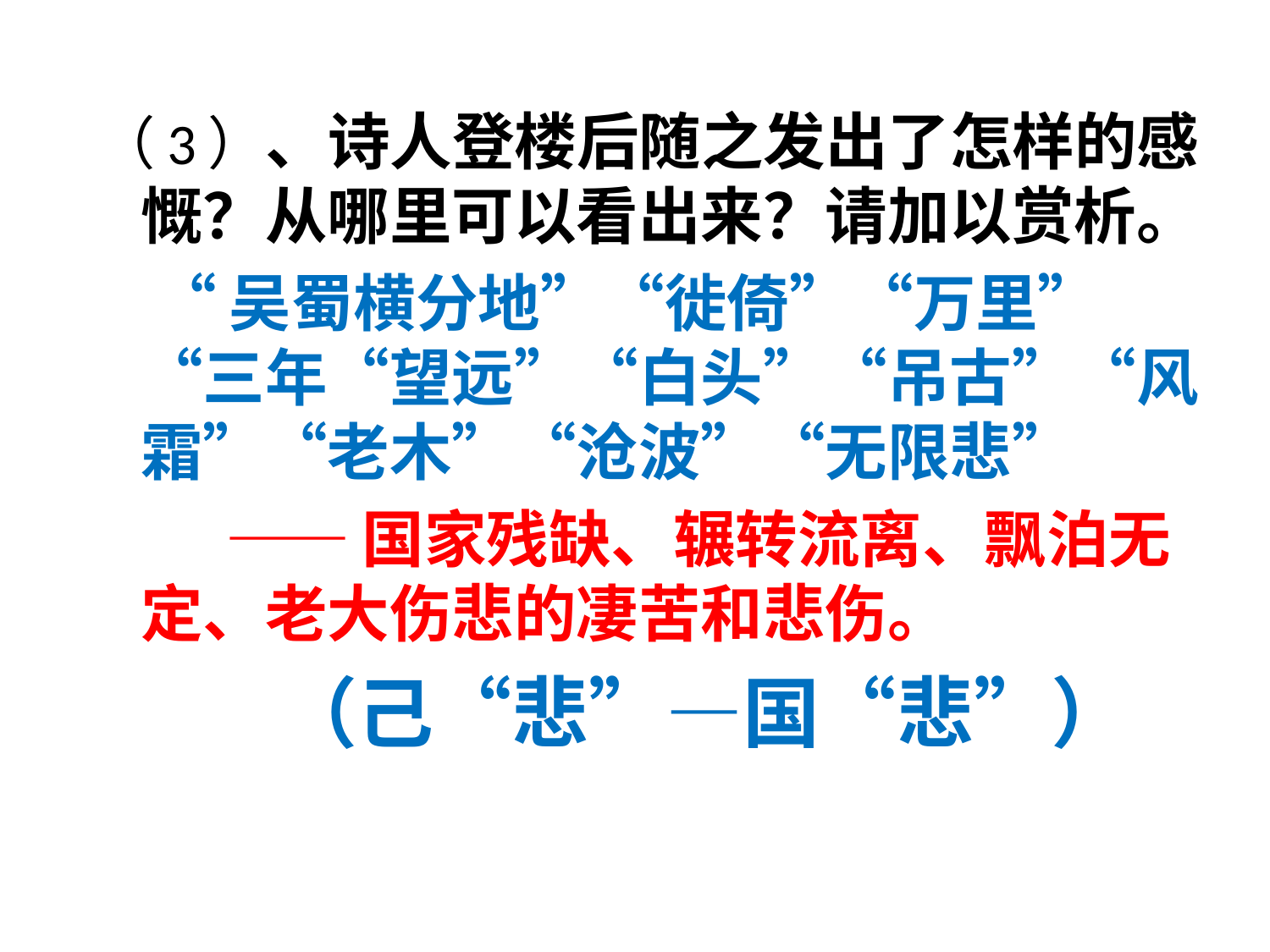

（3）、诗人登楼后随之发出了怎样的感慨？从哪里可以看出来？请加以赏析。
    “吴蜀横分地”“徙倚”“万里”“三年“望远”“白头”“吊古”“风霜”“老木”“沧波”“无限悲”
         ——国家残缺、辗转流离、飘泊无定、老大伤悲的凄苦和悲伤。
            （己“悲”—国“悲”）